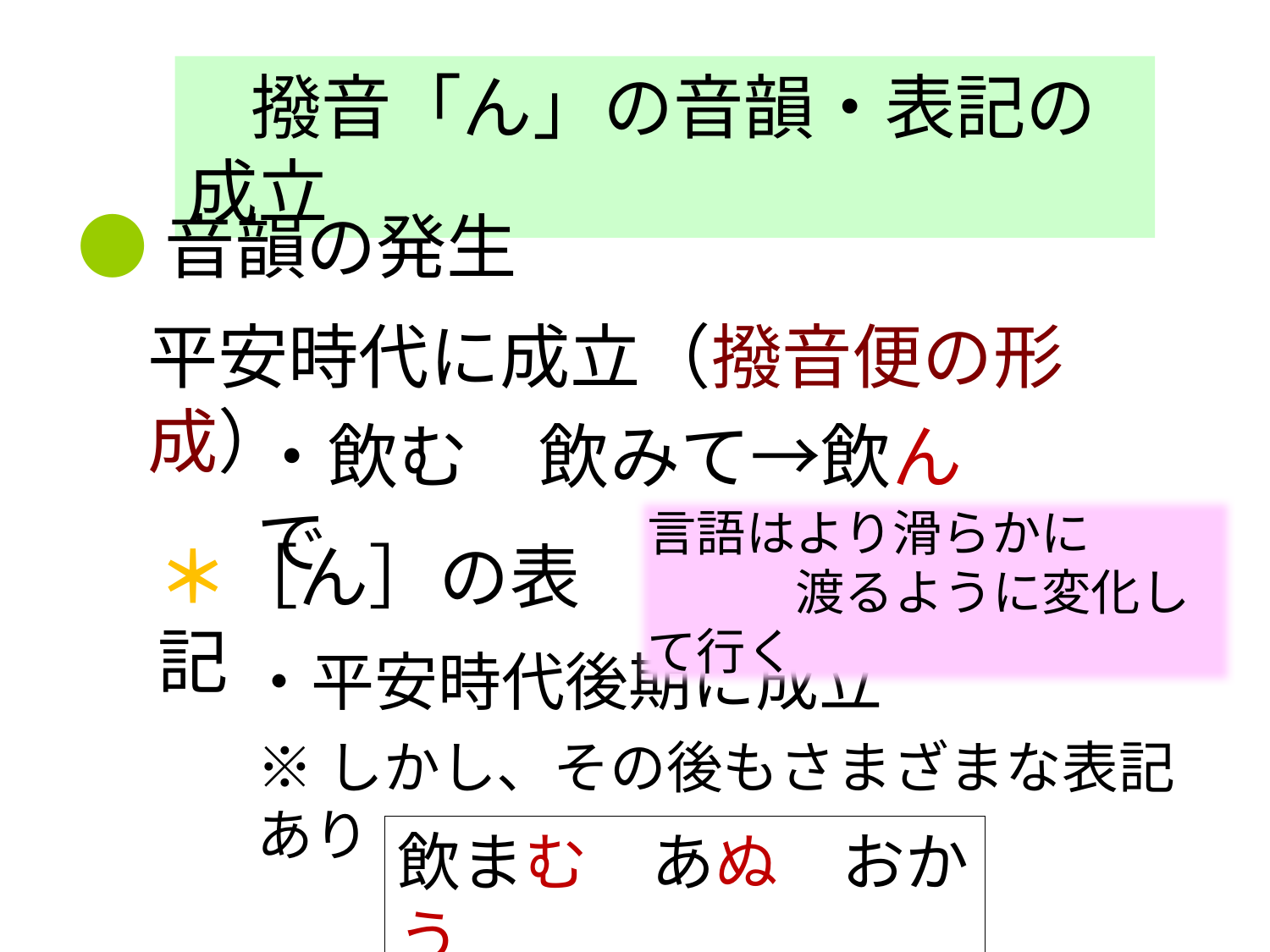

撥音「ん」の音韻・表記の成立
●音韻の発生
平安時代に成立（撥音便の形成）
・飲む　飲みて→飲んで
言語はより滑らかに
　　　渡るように変化して行く
＊［ん］の表記
・平安時代後期に成立
※しかし、その後もさまざまな表記あり
飲まむ　あぬ　おかう